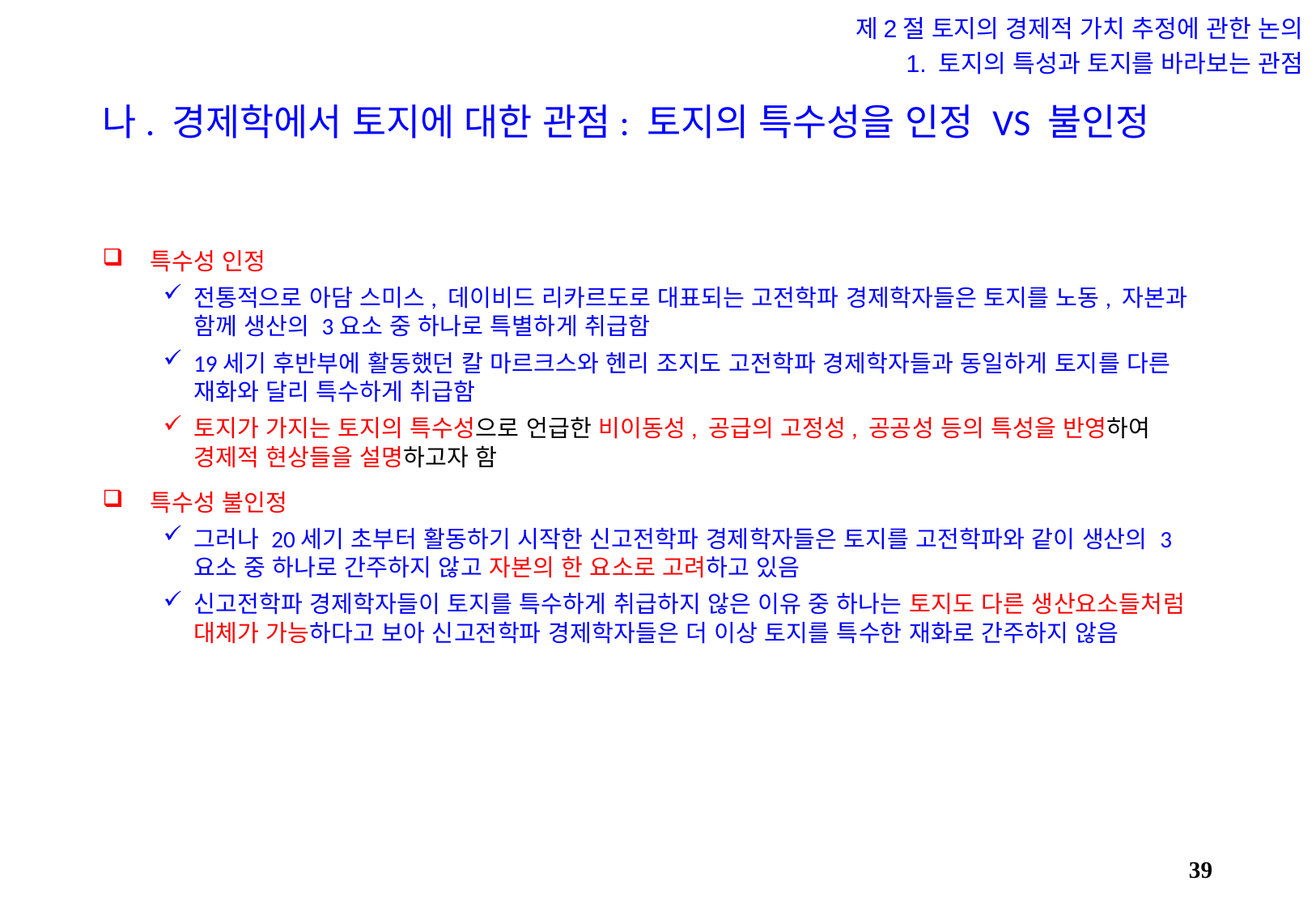

제2절 토지의 경제적 가치 추정에 관한 논의
1. 토지의 특성과 토지를 바라보는 관점
# 나. 경제학에서 토지에 대한 관점: 토지의 특수성을 인정 VS 불인정
특수성 인정
전통적으로 아담 스미스, 데이비드 리카르도로 대표되는 고전학파 경제학자들은 토지를 노동, 자본과 함께 생산의 3요소 중 하나로 특별하게 취급함
19세기 후반부에 활동했던 칼 마르크스와 헨리 조지도 고전학파 경제학자들과 동일하게 토지를 다른 재화와 달리 특수하게 취급함
토지가 가지는 토지의 특수성으로 언급한 비이동성, 공급의 고정성, 공공성 등의 특성을 반영하여 경제적 현상들을 설명하고자 함
특수성 불인정
그러나 20세기 초부터 활동하기 시작한 신고전학파 경제학자들은 토지를 고전학파와 같이 생산의 3요소 중 하나로 간주하지 않고 자본의 한 요소로 고려하고 있음
신고전학파 경제학자들이 토지를 특수하게 취급하지 않은 이유 중 하나는 토지도 다른 생산요소들처럼 대체가 가능하다고 보아 신고전학파 경제학자들은 더 이상 토지를 특수한 재화로 간주하지 않음
39